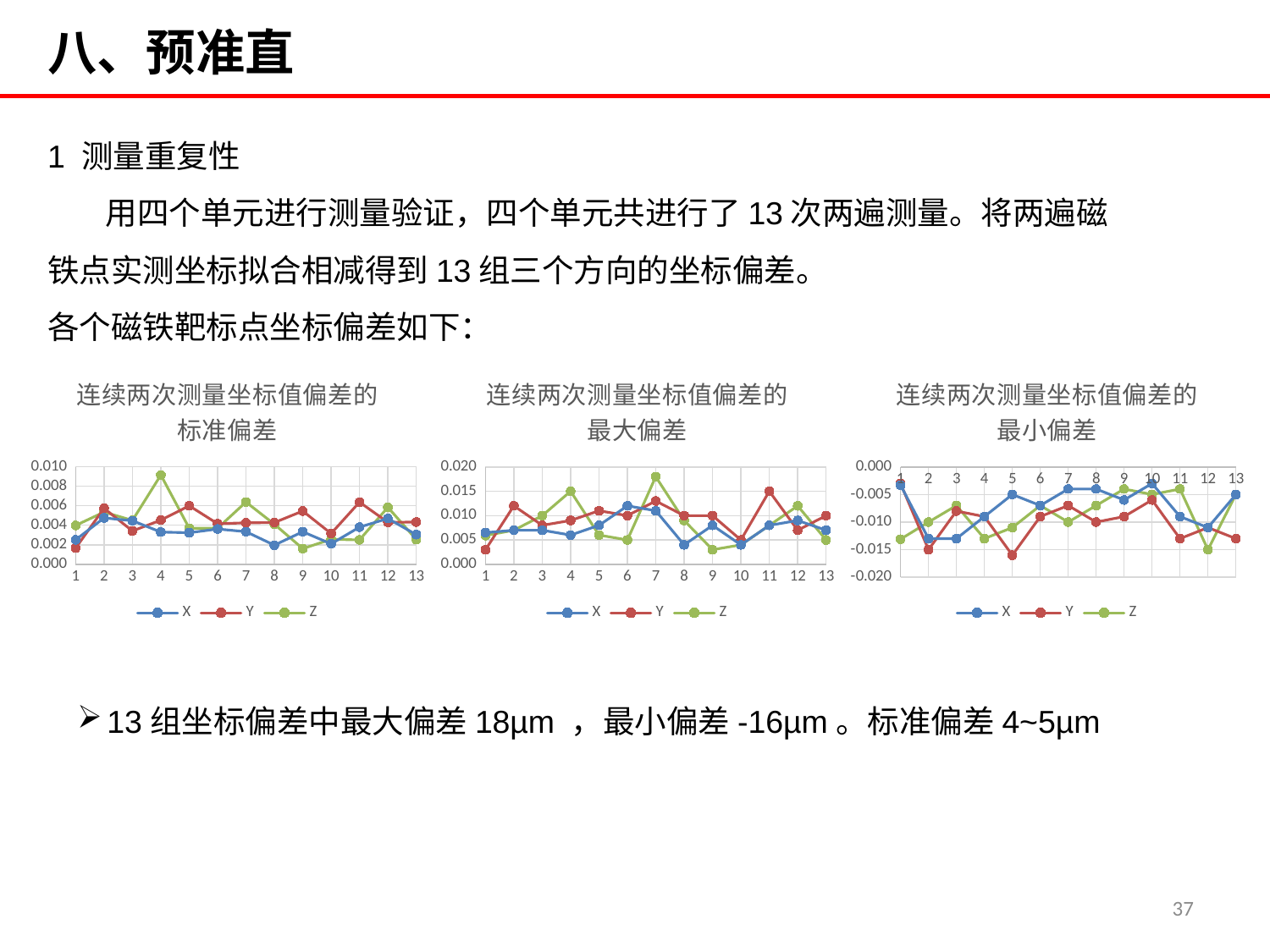

# 八、预准直
1 测量重复性
       用四个单元进行测量验证，四个单元共进行了13次两遍测量。将两遍磁铁点实测坐标拟合相减得到13组三个方向的坐标偏差。
各个磁铁靶标点坐标偏差如下：

### Chart: 连续两次测量坐标值偏差的标准偏差

| Category | X | Y | Z |
|---|---|---|---|

### Chart: 连续两次测量坐标值偏差的最大偏差

| Category | X | Y | Z |
|---|---|---|---|

### Chart: 连续两次测量坐标值偏差的最小偏差

| Category | X | Y | Z |
|---|---|---|---|
13组坐标偏差中最大偏差18µm ，最小偏差-16µm。标准偏差4~5µm
37